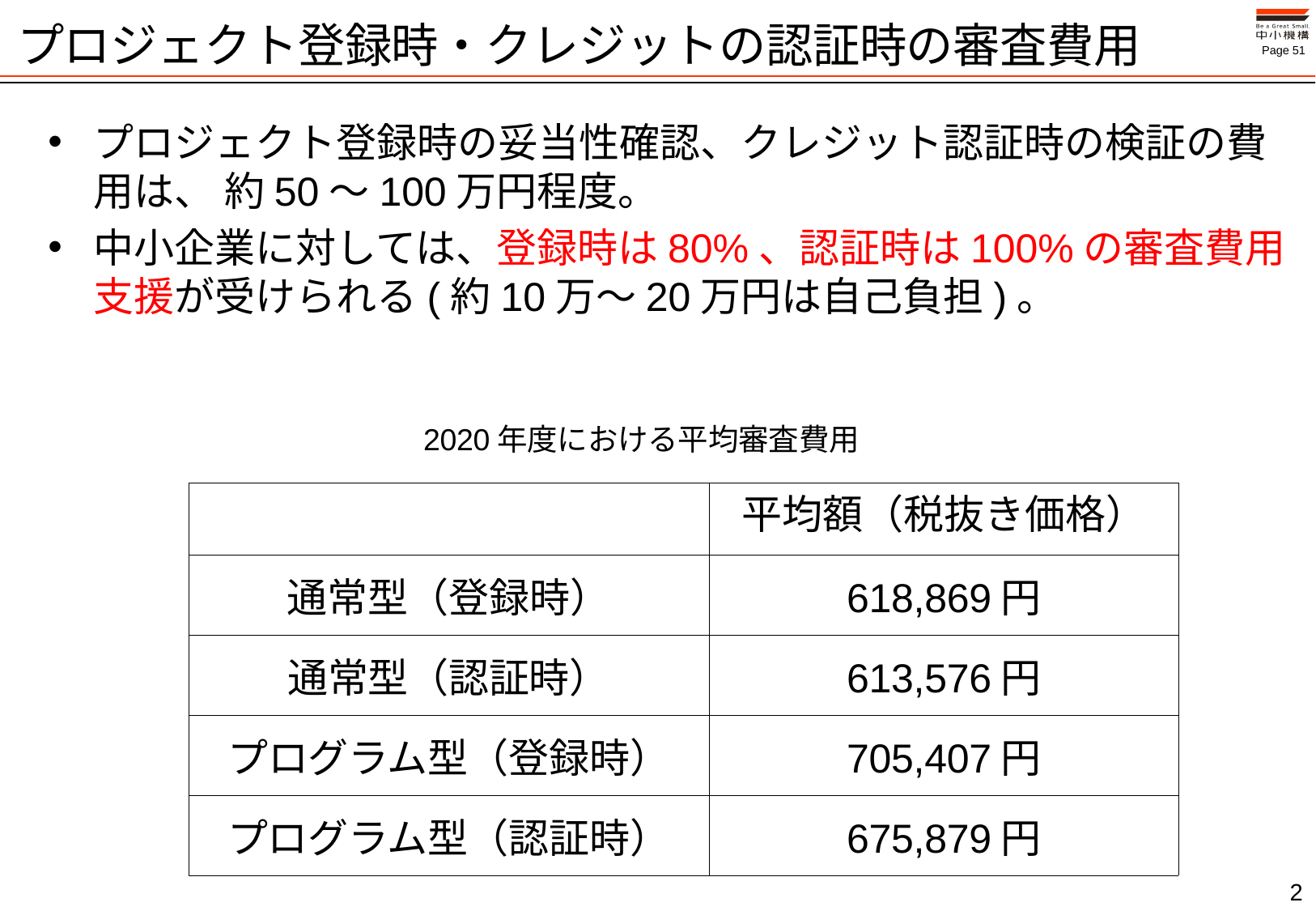

# プロジェクト登録時・クレジットの認証時の審査費用
プロジェクト登録時の妥当性確認、クレジット認証時の検証の費用は、 約50～100万円程度。
中小企業に対しては、登録時は80%、認証時は100%の審査費用支援が受けられる(約10万～20万円は自己負担)。

2020年度における平均審査費用
|  | 平均額（税抜き価格） |
| --- | --- |
| 通常型（登録時） | 618,869円 |
| 通常型（認証時） | 613,576円 |
| プログラム型（登録時） | 705,407円 |
| プログラム型（認証時） | 675,879円 |
2